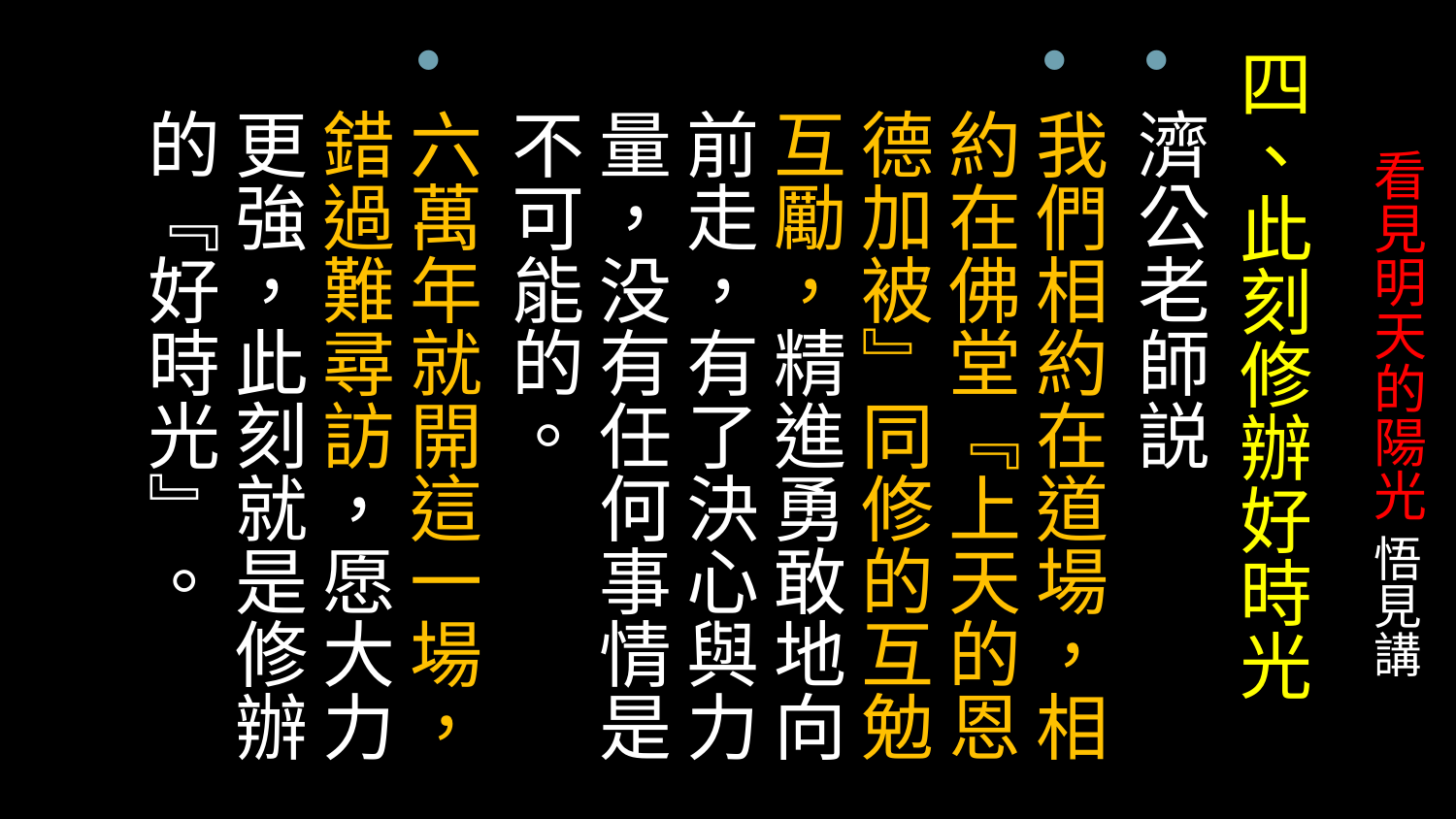

四、此刻修辦好時光
濟公老師説
我們相約在道場，相約在佛堂『上天的恩德加被』同修的互勉互勵，精進勇敢地向前走，有了決心與力量，没有任何事情是不可能的。
六萬年就開這一場，錯過難尋訪，愿大力更強，此刻就是修辦的『好時光』。

# 看見明天的陽光 悟見講